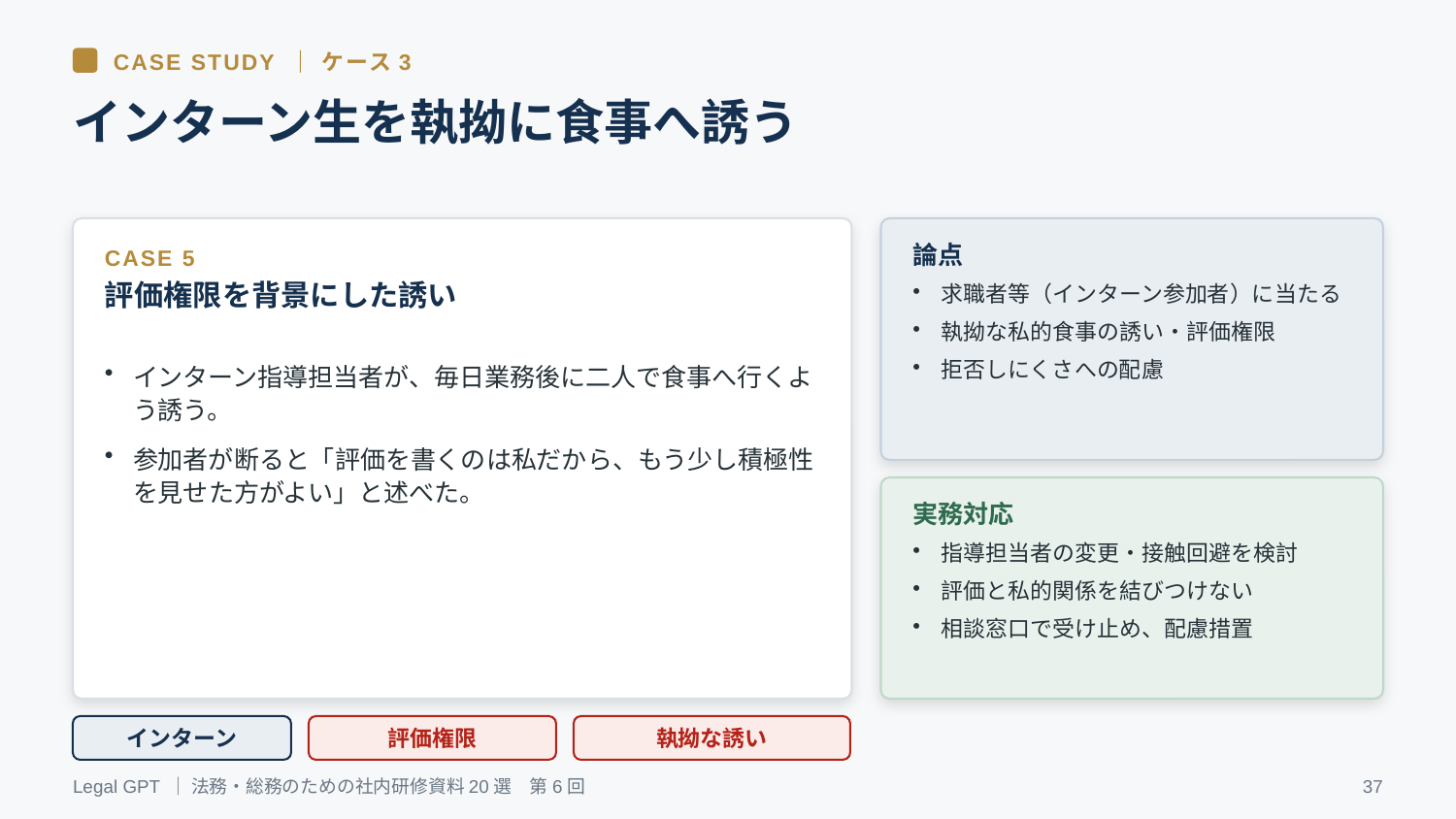

CASE STUDY ｜ ケース3

インターン生を執拗に食事へ誘う

論点
CASE 5
評価権限を背景にした誘い
求職者等（インターン参加者）に当たる
執拗な私的食事の誘い・評価権限
拒否しにくさへの配慮
インターン指導担当者が、毎日業務後に二人で食事へ行くよう誘う。
参加者が断ると「評価を書くのは私だから、もう少し積極性を見せた方がよい」と述べた。

実務対応
指導担当者の変更・接触回避を検討
評価と私的関係を結びつけない
相談窓口で受け止め、配慮措置

インターン

評価権限

執拗な誘い
Legal GPT ｜ 法務・総務のための社内研修資料20選　第6回
37